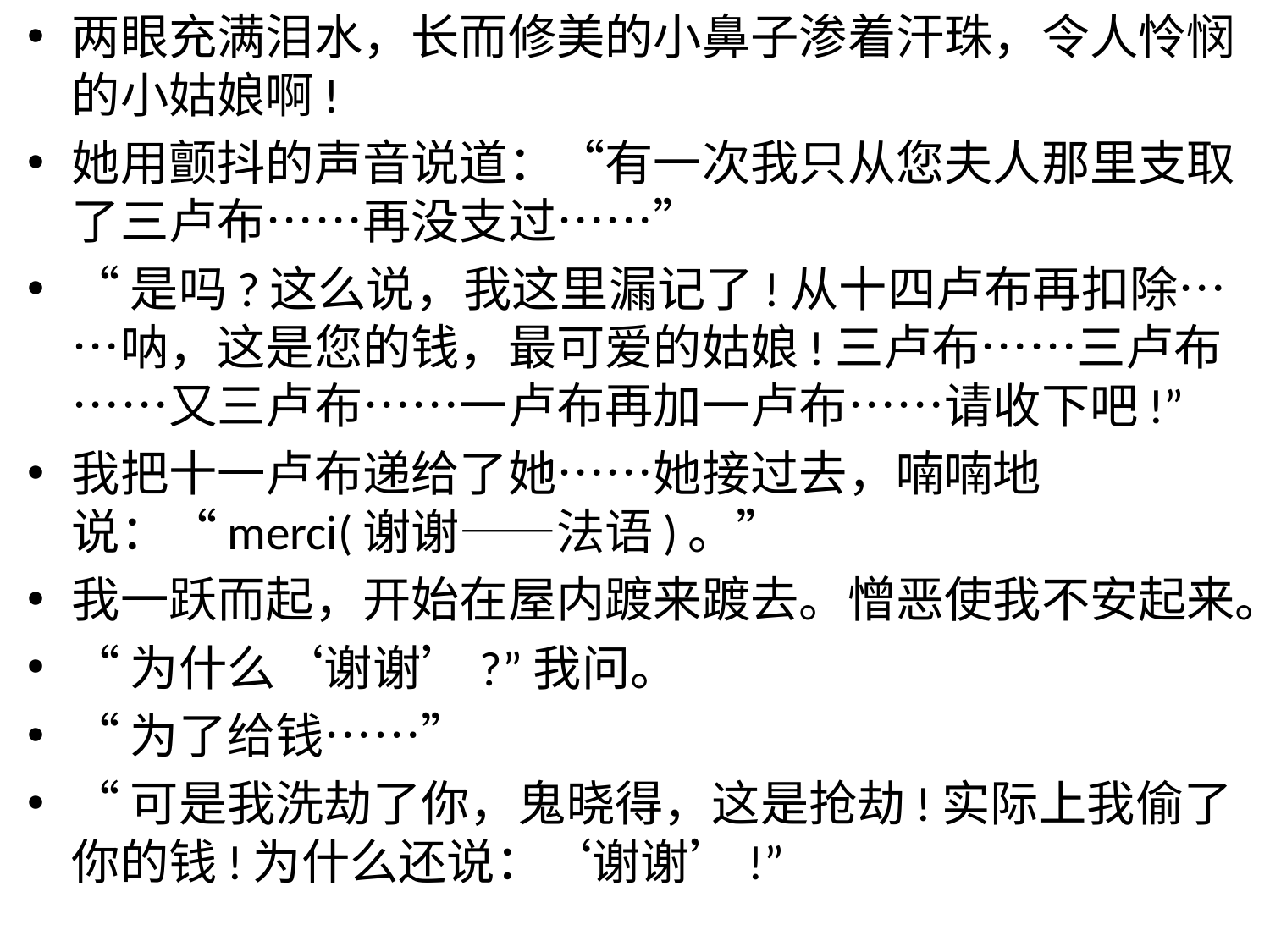

两眼充满泪水，长而修美的小鼻子渗着汗珠，令人怜悯的小姑娘啊!
她用颤抖的声音说道：“有一次我只从您夫人那里支取了三卢布……再没支过……”
“是吗?这么说，我这里漏记了!从十四卢布再扣除……呐，这是您的钱，最可爱的姑娘!三卢布……三卢布……又三卢布……一卢布再加一卢布……请收下吧!”
我把十一卢布递给了她……她接过去，喃喃地说：“merci(谢谢——法语)。”
我一跃而起，开始在屋内踱来踱去。憎恶使我不安起来。
“为什么‘谢谢’?”我问。
“为了给钱……”
“可是我洗劫了你，鬼晓得，这是抢劫!实际上我偷了你的钱!为什么还说：‘谢谢’!”